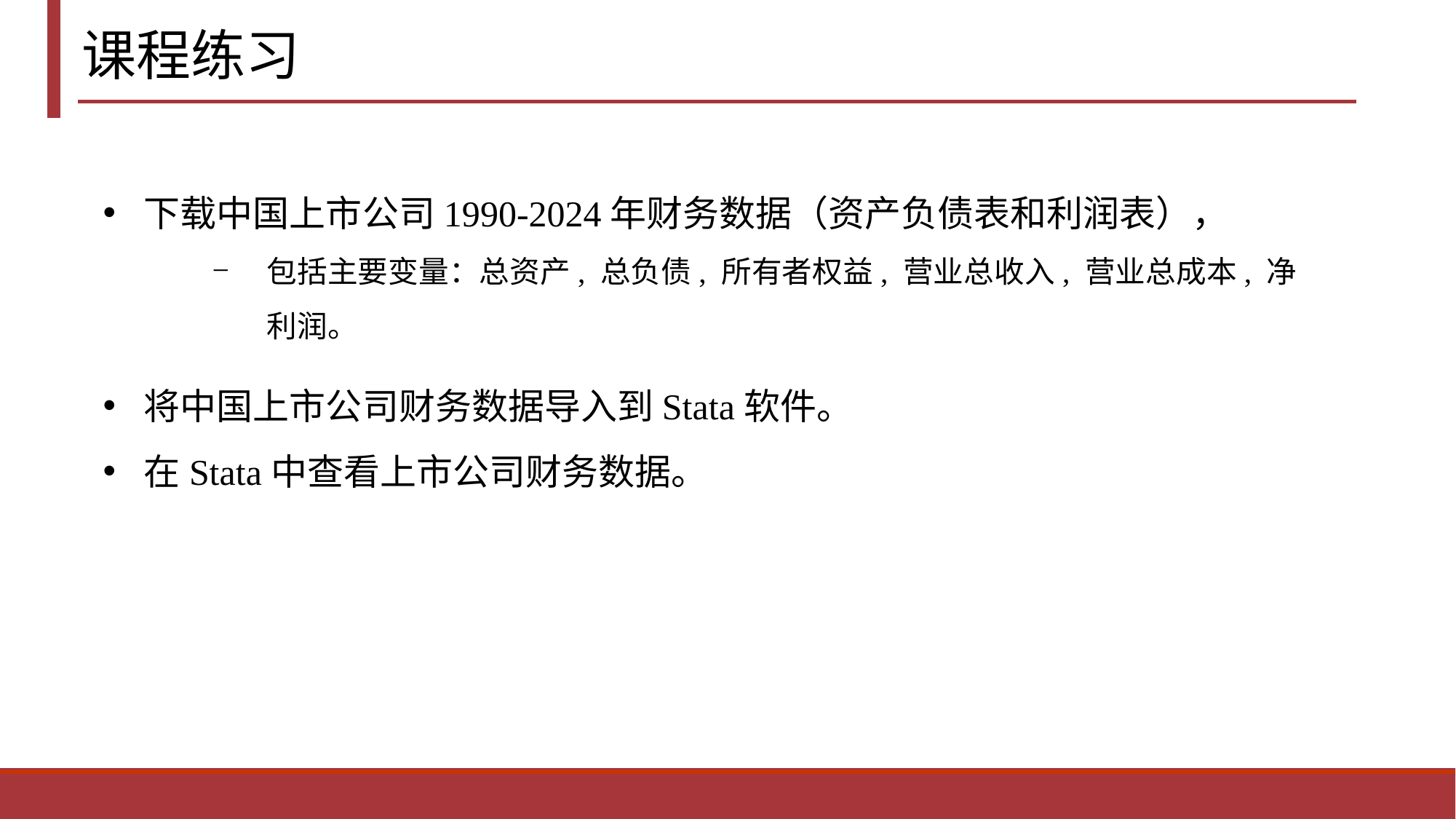

课程练习
下载中国上市公司1990-2024年财务数据（资产负债表和利润表），
包括主要变量：总资产, 总负债, 所有者权益, 营业总收入, 营业总成本, 净利润。
将中国上市公司财务数据导入到Stata软件。
在Stata中查看上市公司财务数据。